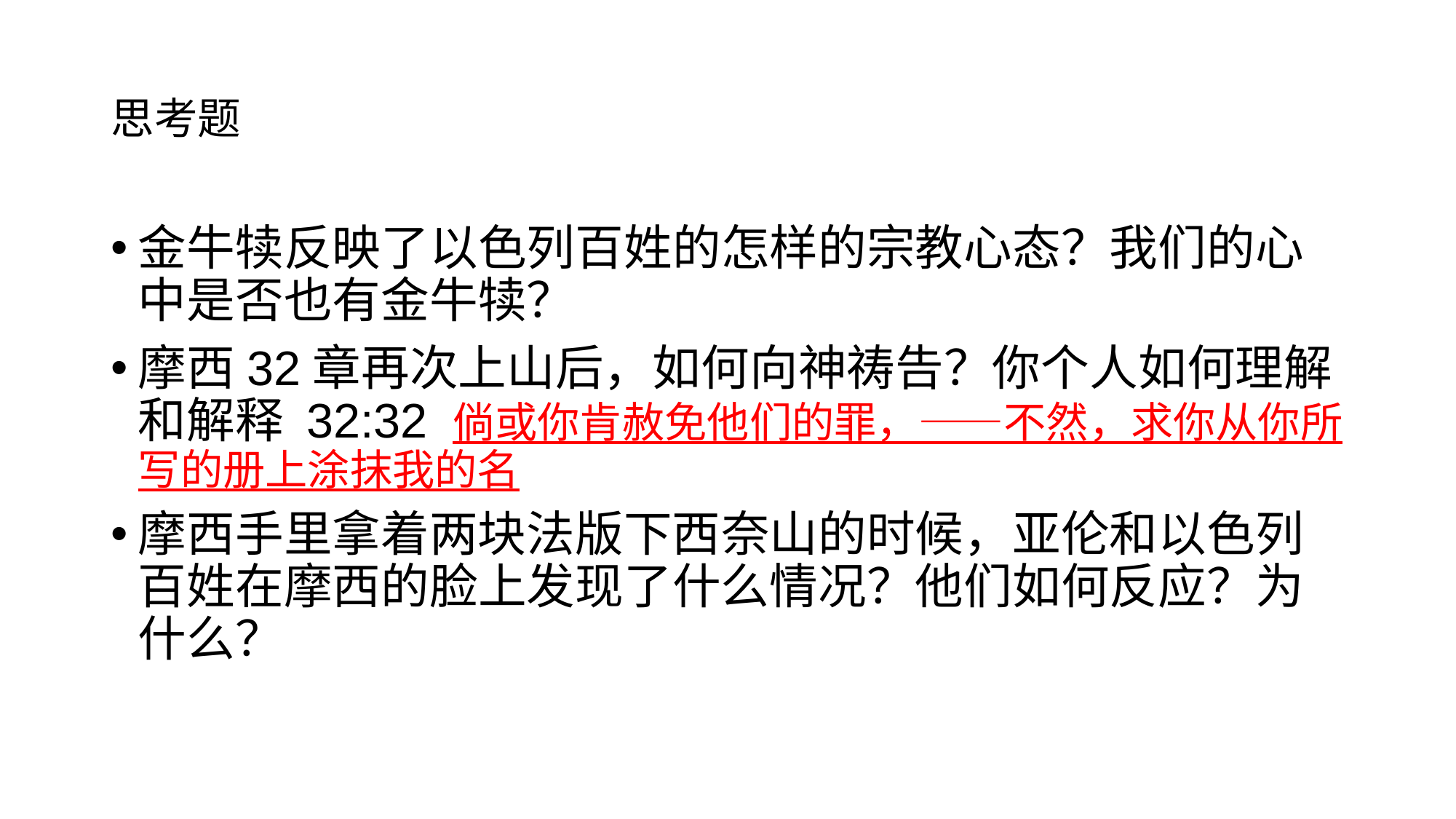

# 思考题
金牛犊反映了以色列百姓的怎样的宗教心态？我们的心中是否也有金牛犊？
摩西32章再次上山后，如何向神祷告？你个人如何理解和解释 32:32 倘或你肯赦免他们的罪，——不然，求你从你所写的册上涂抹我的名
摩西手里拿着两块法版下西奈山的时候，亚伦和以色列百姓在摩西的脸上发现了什么情况？他们如何反应？为什么？